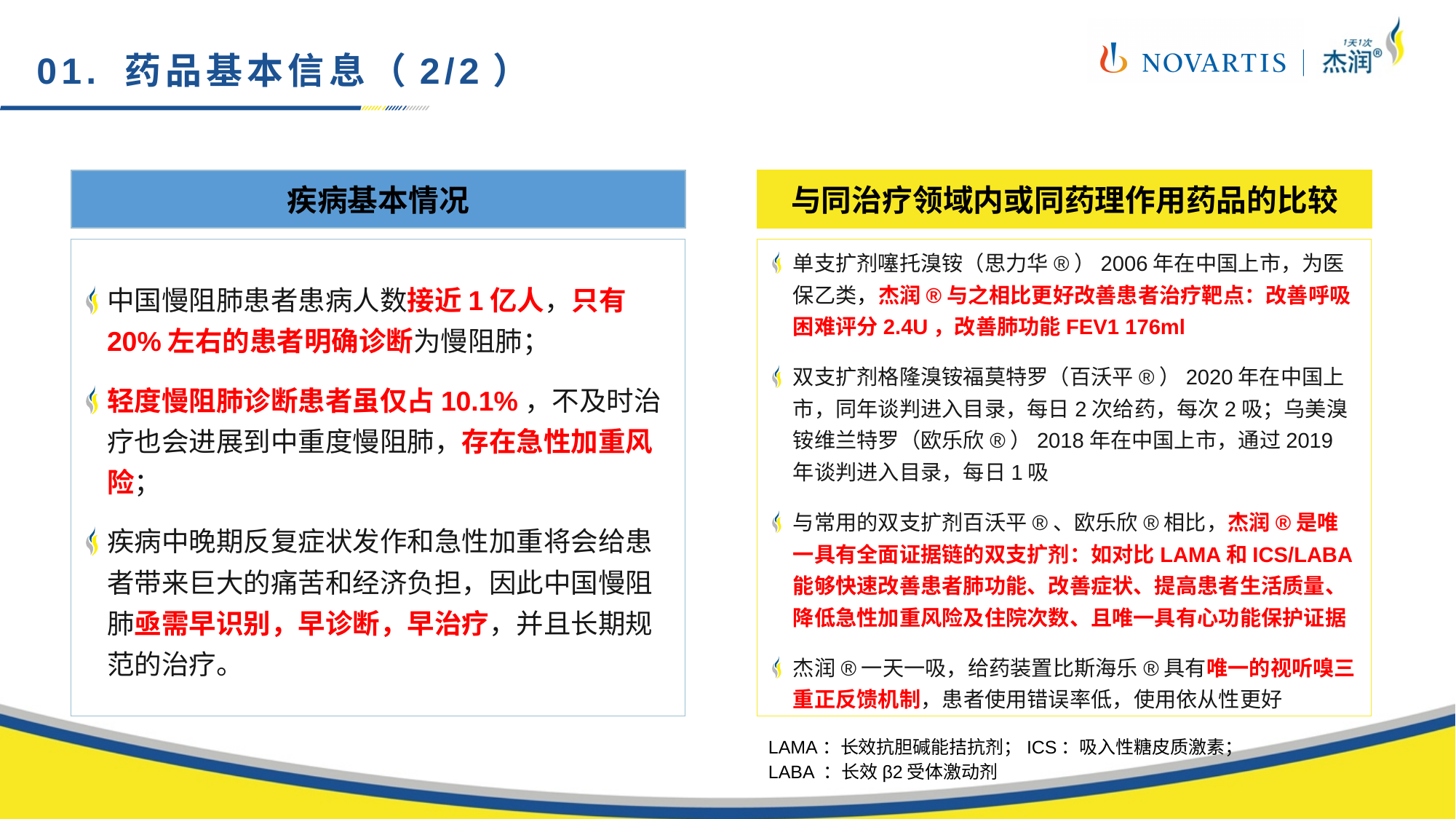

01. 药品基本信息（2/2）
疾病基本情况
与同治疗领域内或同药理作用药品的比较
中国慢阻肺患者患病人数接近1亿人，只有20%左右的患者明确诊断为慢阻肺；
轻度慢阻肺诊断患者虽仅占10.1%，不及时治疗也会进展到中重度慢阻肺，存在急性加重风险；
疾病中晚期反复症状发作和急性加重将会给患者带来巨大的痛苦和经济负担，因此中国慢阻肺亟需早识别，早诊断，早治疗，并且长期规范的治疗。
单支扩剂噻托溴铵（思力华®）2006年在中国上市，为医保乙类，杰润®与之相比更好改善患者治疗靶点：改善呼吸困难评分2.4U，改善肺功能FEV1 176ml
双支扩剂格隆溴铵福莫特罗（百沃平®）2020年在中国上市，同年谈判进入目录，每日2次给药，每次2吸；乌美溴铵维兰特罗（欧乐欣®）2018年在中国上市，通过2019年谈判进入目录，每日1吸
与常用的双支扩剂百沃平®、欧乐欣®相比，杰润®是唯一具有全面证据链的双支扩剂：如对比LAMA和ICS/LABA能够快速改善患者肺功能、改善症状、提高患者生活质量、降低急性加重风险及住院次数、且唯一具有心功能保护证据
杰润®一天一吸，给药装置比斯海乐®具有唯一的视听嗅三重正反馈机制，患者使用错误率低，使用依从性更好
LAMA：长效抗胆碱能拮抗剂；ICS：吸入性糖皮质激素；LABA ：长效β2受体激动剂